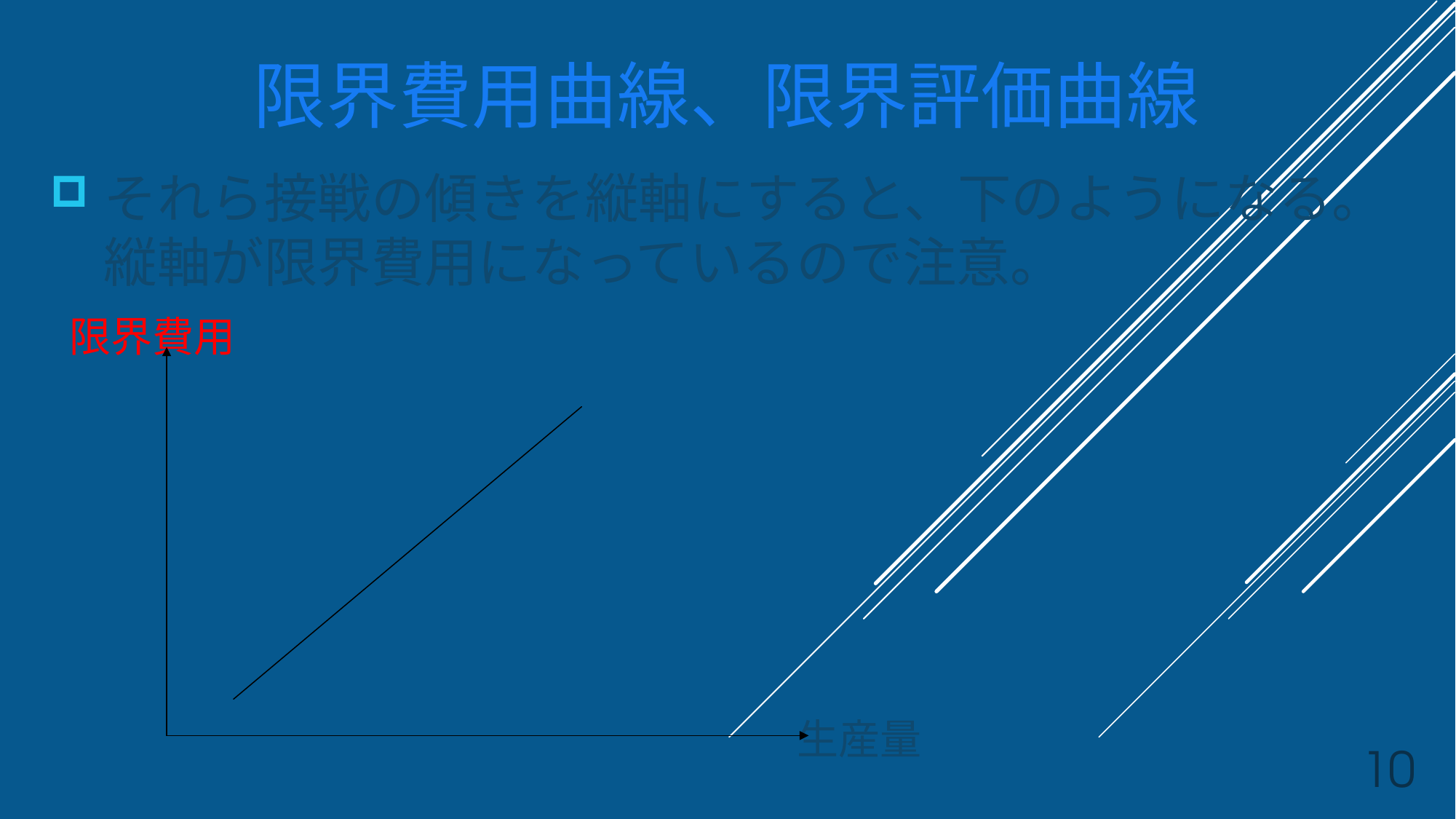

# 限界費用曲線、限界評価曲線
それら接戦の傾きを縦軸にすると、下のようになる。縦軸が限界費用になっているので注意。
 限界費用

　　　　　　　　　　　　　　　　　　生産量
10